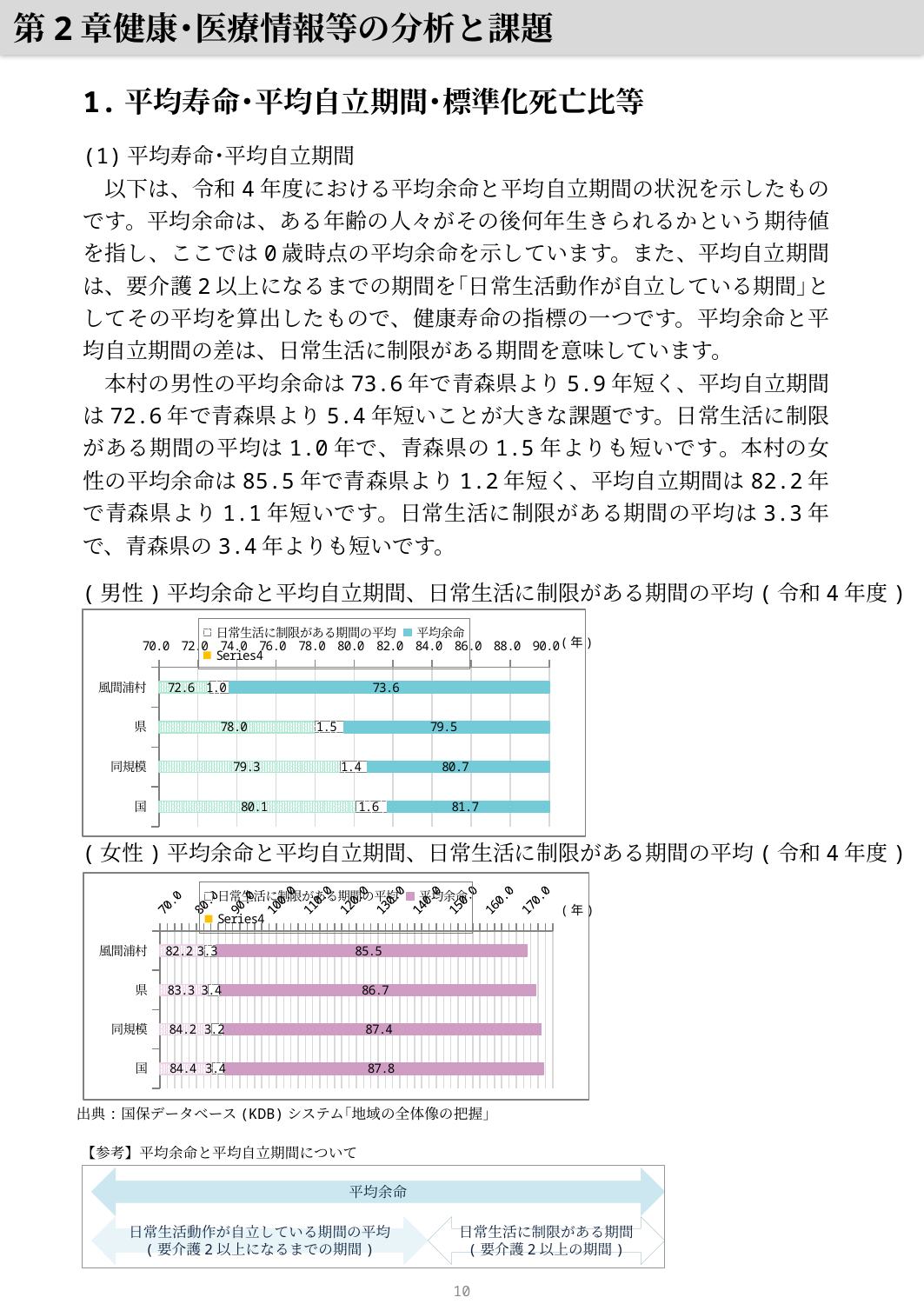

第2章健康･医療情報等の分析と課題
1.平均寿命･平均自立期間･標準化死亡比等
(1)平均寿命･平均自立期間
　以下は、令和4年度における平均余命と平均自立期間の状況を示したものです。平均余命は、ある年齢の人々がその後何年生きられるかという期待値を指し、ここでは0歳時点の平均余命を示しています。また、平均自立期間は、要介護2以上になるまでの期間を｢日常生活動作が自立している期間｣としてその平均を算出したもので、健康寿命の指標の一つです。平均余命と平均自立期間の差は、日常生活に制限がある期間を意味しています。
　本村の男性の平均余命は73.6年で青森県より5.9年短く、平均自立期間は72.6年で青森県より5.4年短いことが大きな課題です。日常生活に制限がある期間の平均は1.0年で、青森県の1.5年よりも短いです。本村の女性の平均余命は85.5年で青森県より1.2年短く、平均自立期間は82.2年で青森県より1.1年短いです。日常生活に制限がある期間の平均は3.3年で、青森県の3.4年よりも短いです。
(男性)平均余命と平均自立期間、日常生活に制限がある期間の平均(令和4年度)

[unsupported chart]

(女性)平均余命と平均自立期間、日常生活に制限がある期間の平均(令和4年度)

[unsupported chart]

出典:国保データベース(KDB)システム｢地域の全体像の把握｣
【参考】平均余命と平均自立期間について

平均余命
日常生活動作が自立している期間の平均
(要介護2以上になるまでの期間)
日常生活に制限がある期間
(要介護2以上の期間)
10